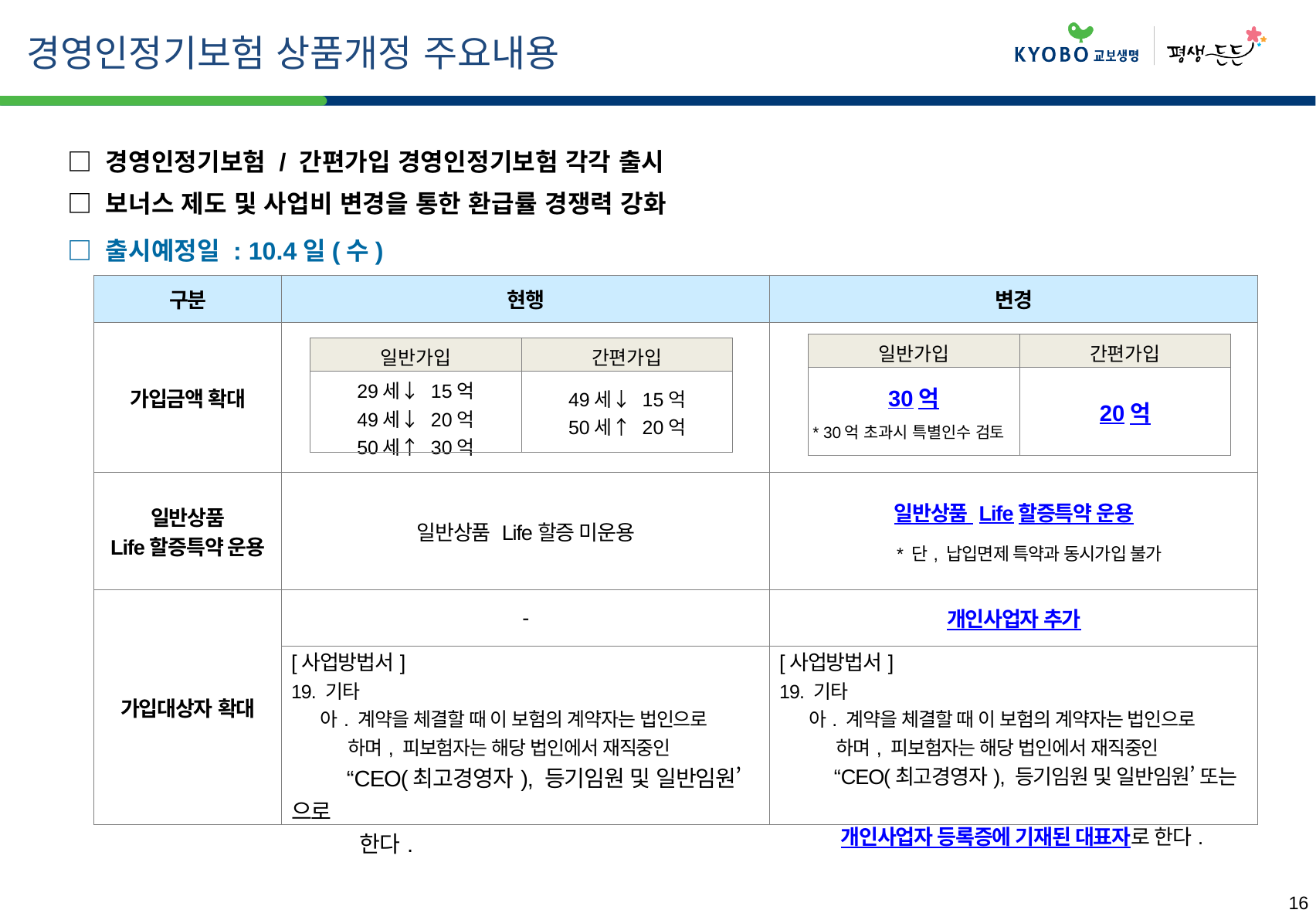

경영인정기보험 상품개정 주요내용
□ 경영인정기보험 / 간편가입 경영인정기보험 각각 출시
□ 보너스 제도 및 사업비 변경을 통한 환급률 경쟁력 강화
□ 출시예정일 : 10.4일(수)
| 구분 | 현행 | 변경 |
| --- | --- | --- |
| 가입금액 확대 |  |  |
| 일반상품 Life할증특약 운용 | 일반상품 Life할증 미운용 | 일반상품 Life할증특약 운용 \* 단, 납입면제 특약과 동시가입 불가 |
| 가입대상자 확대 | - | 개인사업자 추가 |
|  | [사업방법서] 19. 기타 아. 계약을 체결할 때 이 보험의 계약자는 법인으로 하며, 피보험자는 해당 법인에서 재직중인 “CEO(최고경영자), 등기임원 및 일반임원’으로 한다. | [사업방법서] 19. 기타 아. 계약을 체결할 때 이 보험의 계약자는 법인으로 하며, 피보험자는 해당 법인에서 재직중인 “CEO(최고경영자), 등기임원 및 일반임원’ 또는 개인사업자 등록증에 기재된 대표자로 한다. |
| 일반가입 | 간편가입 |
| --- | --- |
| 30억 \* 30억 초과시 특별인수 검토 | 20억 |
| 일반가입 | 간편가입 |
| --- | --- |
| 29세↓ 15억 49세↓ 20억 50세↑ 30억 | 49세↓ 15억 50세↑ 20억 |